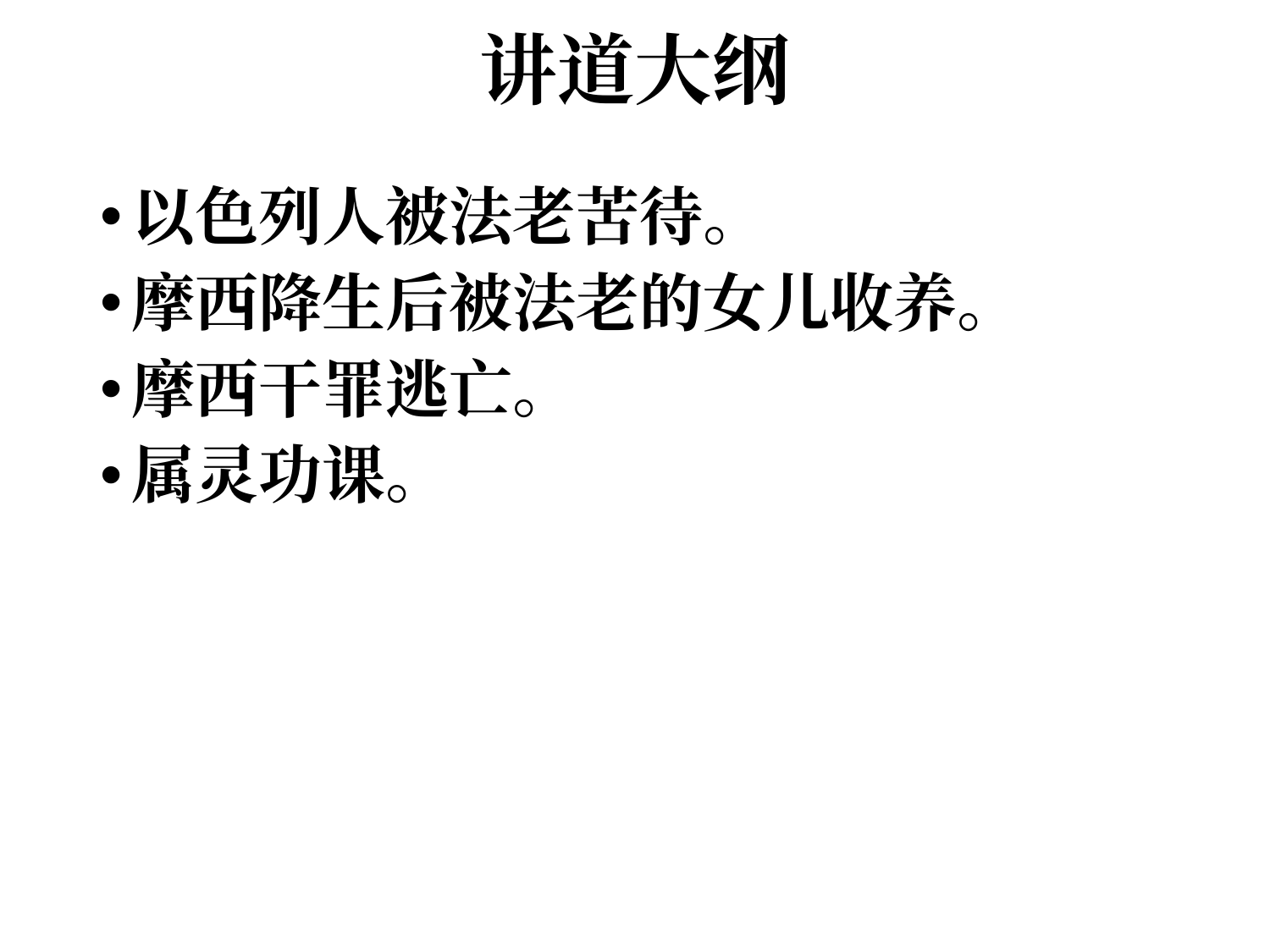

# 讲道大纲
以色列人被法老苦待。
摩西降生后被法老的女儿收养。
摩西干罪逃亡。
属灵功课。